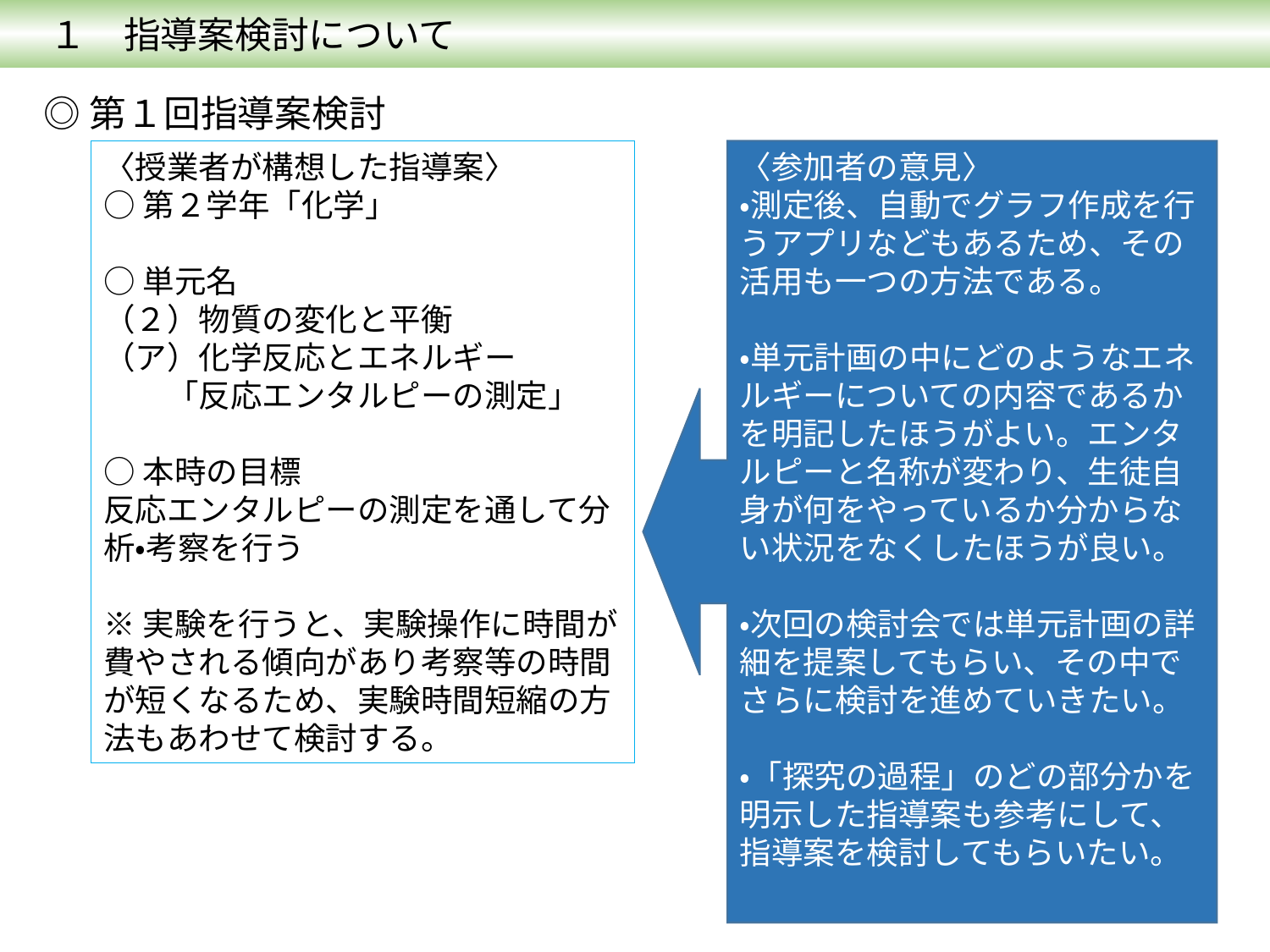

１　指導案検討について
◎第１回指導案検討
〈授業者が構想した指導案〉
○第２学年「化学」

○単元名
（２）物質の変化と平衡
（ア）化学反応とエネルギー
　　「反応エンタルピーの測定」

○本時の目標
反応エンタルピーの測定を通して分析・考察を行う

※実験を行うと、実験操作に時間が費やされる傾向があり考察等の時間が短くなるため、実験時間短縮の方法もあわせて検討する。
〈参加者の意見〉
・測定後、自動でグラフ作成を行うアプリなどもあるため、その活用も一つの方法である。

・単元計画の中にどのようなエネルギーについての内容であるかを明記したほうがよい。エンタルピーと名称が変わり、生徒自身が何をやっているか分からない状況をなくしたほうが良い。

・次回の検討会では単元計画の詳細を提案してもらい、その中でさらに検討を進めていきたい。

・「探究の過程」のどの部分かを明示した指導案も参考にして、指導案を検討してもらいたい。